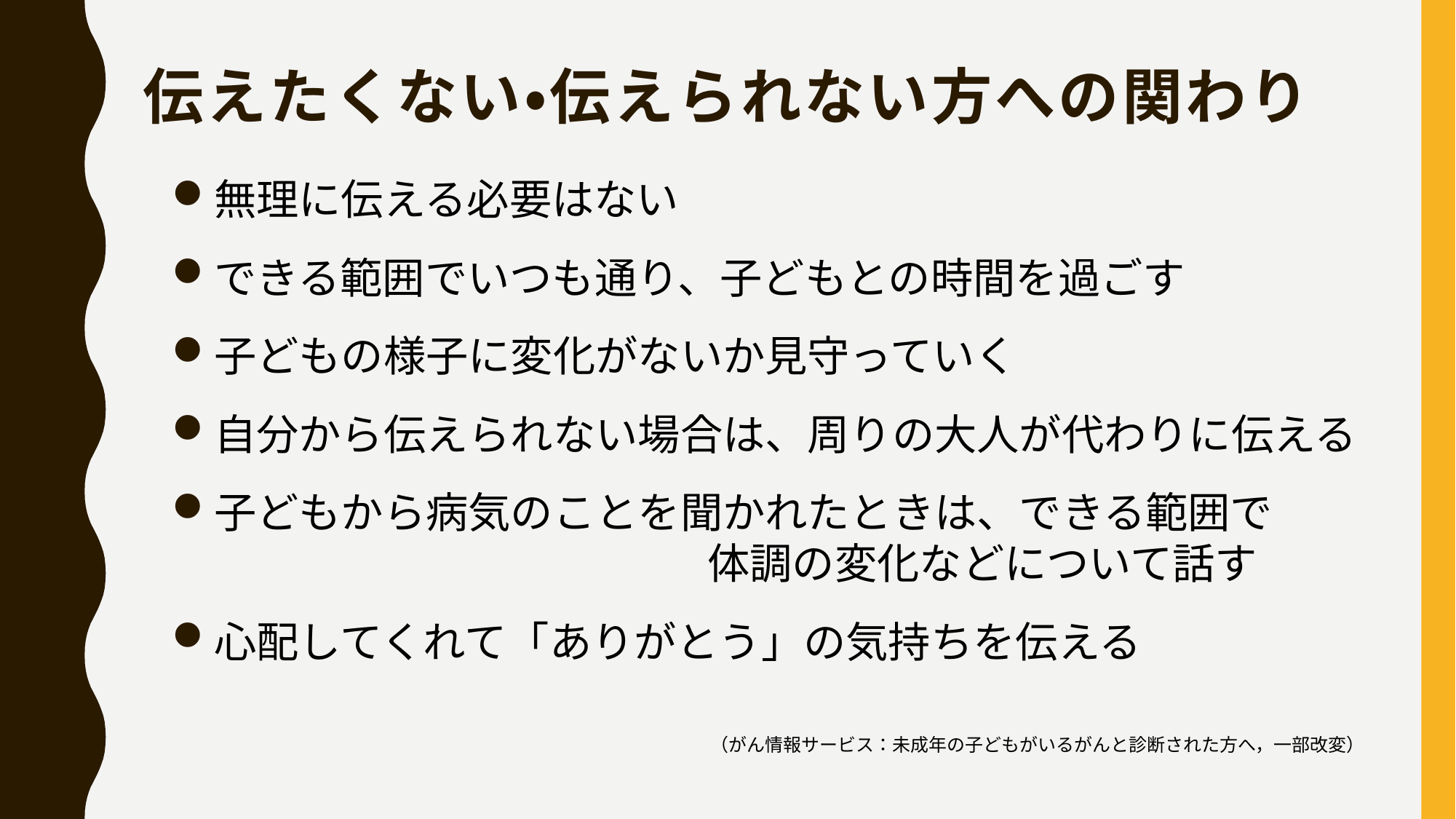

# 伝えたくない・伝えられない方への関わり
無理に伝える必要はない
できる範囲でいつも通り、子どもとの時間を過ごす
子どもの様子に変化がないか見守っていく
自分から伝えられない場合は、周りの大人が代わりに伝える
子どもから病気のことを聞かれたときは、できる範囲で　　　　　　　　　　　　　　体調の変化などについて話す
心配してくれて「ありがとう」の気持ちを伝える
（がん情報サービス：未成年の子どもがいるがんと診断された方へ，一部改変）